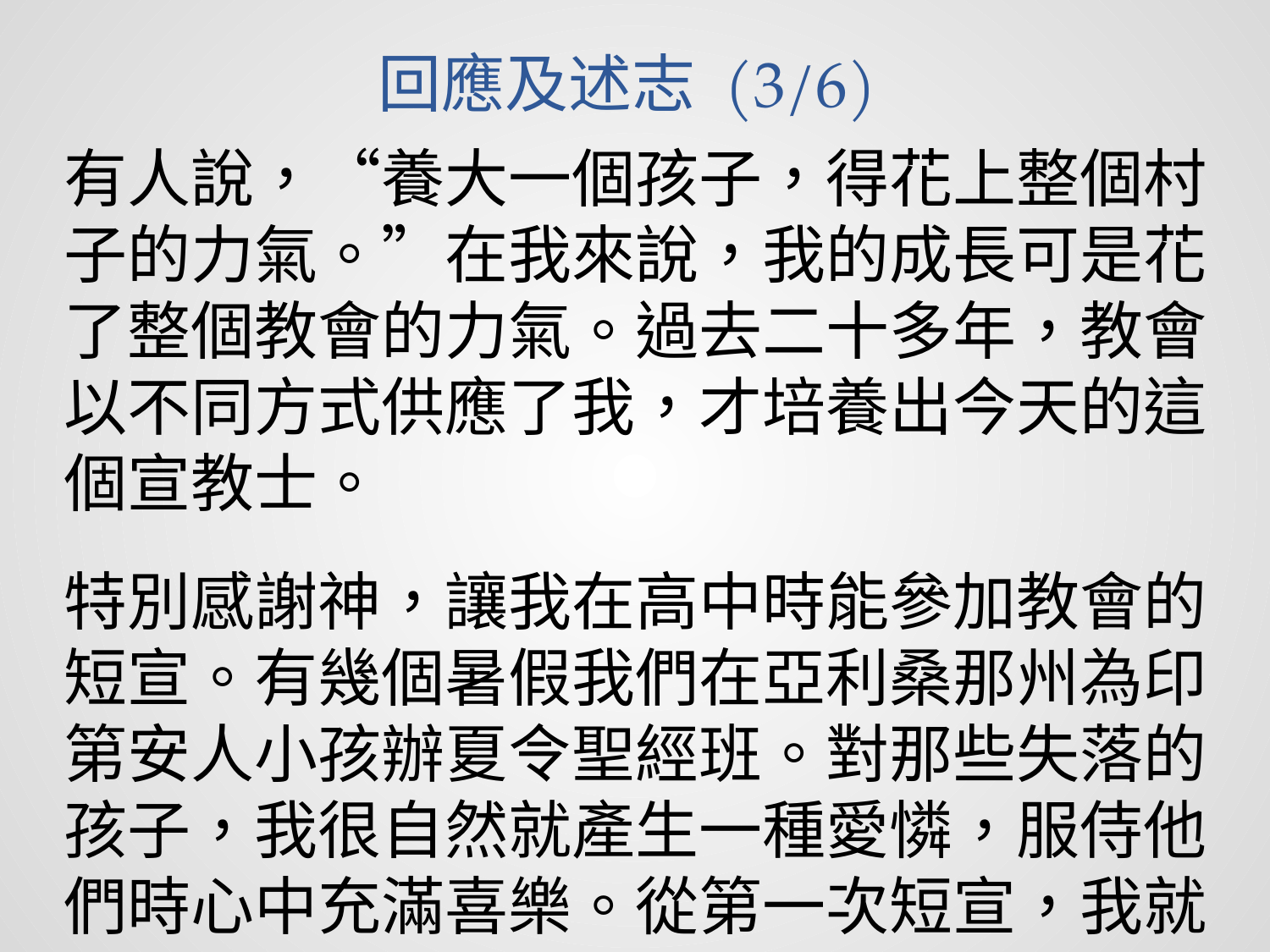

# 回應及述志 (3/6)
有人說，“養大一個孩子，得花上整個村子的力氣。”在我來說，我的成長可是花了整個教會的力氣。過去二十多年，教會以不同方式供應了我，才培養出今天的這個宣教士。

特別感謝神，讓我在高中時能參加教會的短宣。有幾個暑假我們在亞利桑那州為印第安人小孩辦夏令聖經班。對那些失落的孩子，我很自然就產生一種愛憐，服侍他們時心中充滿喜樂。從第一次短宣，我就